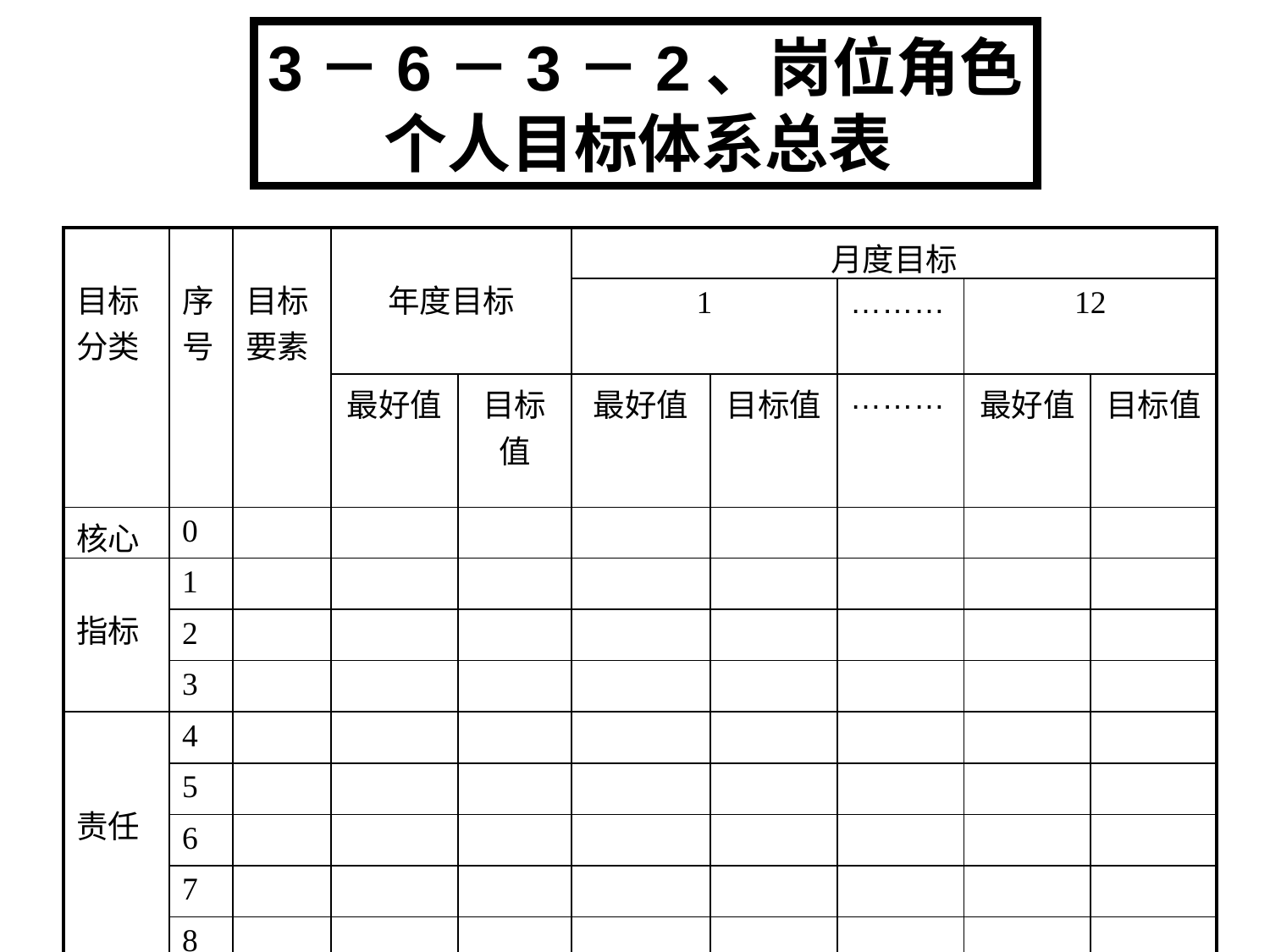

3－6－3－2、岗位角色个人目标体系总表
| 目标分类 | 序号 | 目标要素 | 年度目标 |  | 月度目标 |  |  |  |  |
| --- | --- | --- | --- | --- | --- | --- | --- | --- | --- |
|  |  |  |  |  | 1 |  | ……… | 12 |  |
|  |  |  | 最好值 | 目标值 | 最好值 | 目标值 | ……… | 最好值 | 目标值 |
| 核心 | 0 |  |  |  |  |  |  |  |  |
| 指标 | 1 |  |  |  |  |  |  |  |  |
|  | 2 |  |  |  |  |  |  |  |  |
|  | 3 |  |  |  |  |  |  |  |  |
| 责任 | 4 |  |  |  |  |  |  |  |  |
|  | 5 |  |  |  |  |  |  |  |  |
|  | 6 |  |  |  |  |  |  |  |  |
|  | 7 |  |  |  |  |  |  |  |  |
|  | 8 |  |  |  |  |  |  |  |  |
| 项目 | 9 |  |  |  |  |  |  |  |  |